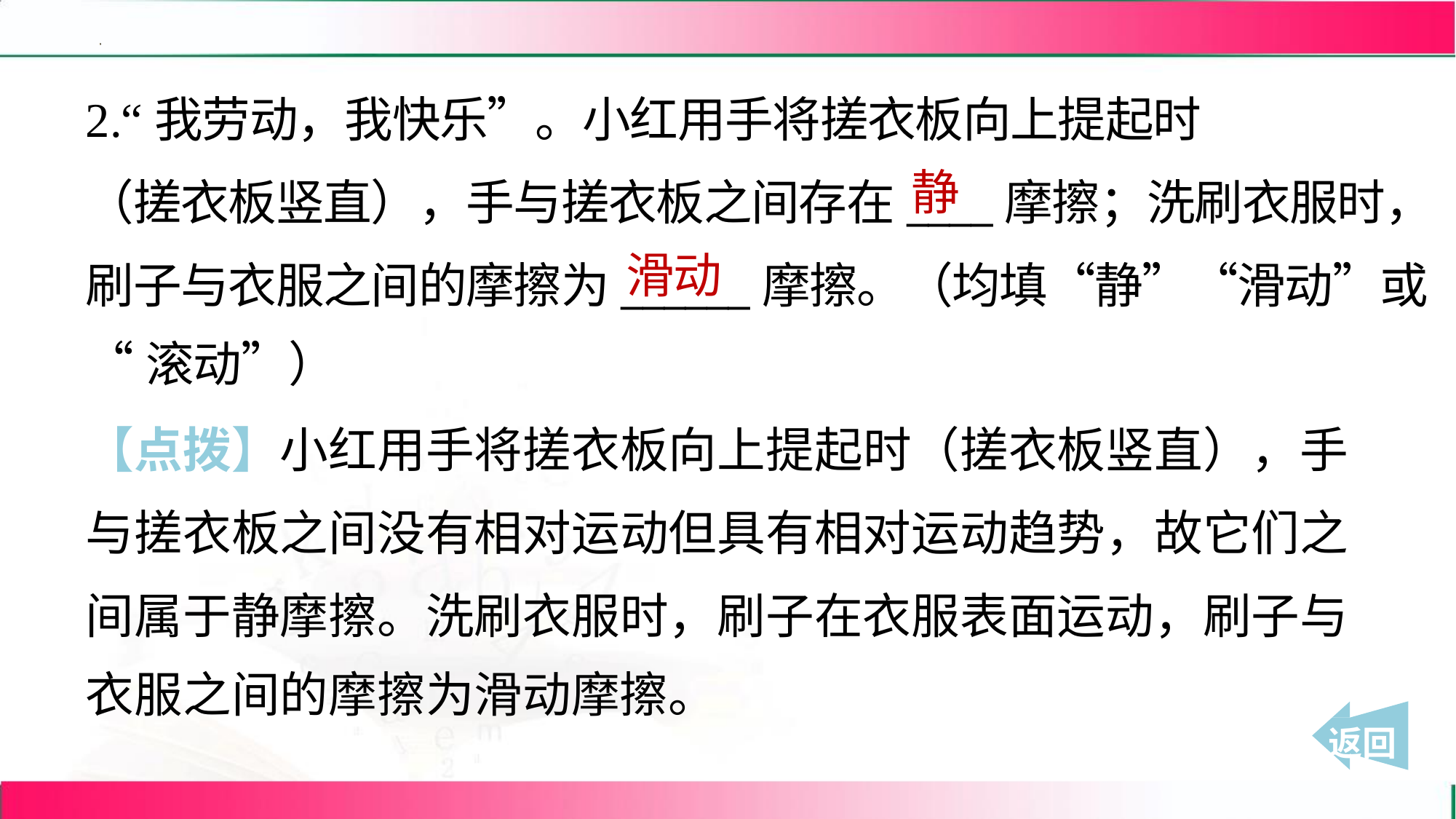

2.“我劳动，我快乐”。小红用手将搓衣板向上提起时
（搓衣板竖直），手与搓衣板之间存在____摩擦；洗刷衣服时，
刷子与衣服之间的摩擦为______摩擦。（均填“静”“滑动”或
“滚动”）
静
滑动
【点拨】小红用手将搓衣板向上提起时（搓衣板竖直），手
与搓衣板之间没有相对运动但具有相对运动趋势，故它们之
间属于静摩擦。洗刷衣服时，刷子在衣服表面运动，刷子与
衣服之间的摩擦为滑动摩擦。
 返回